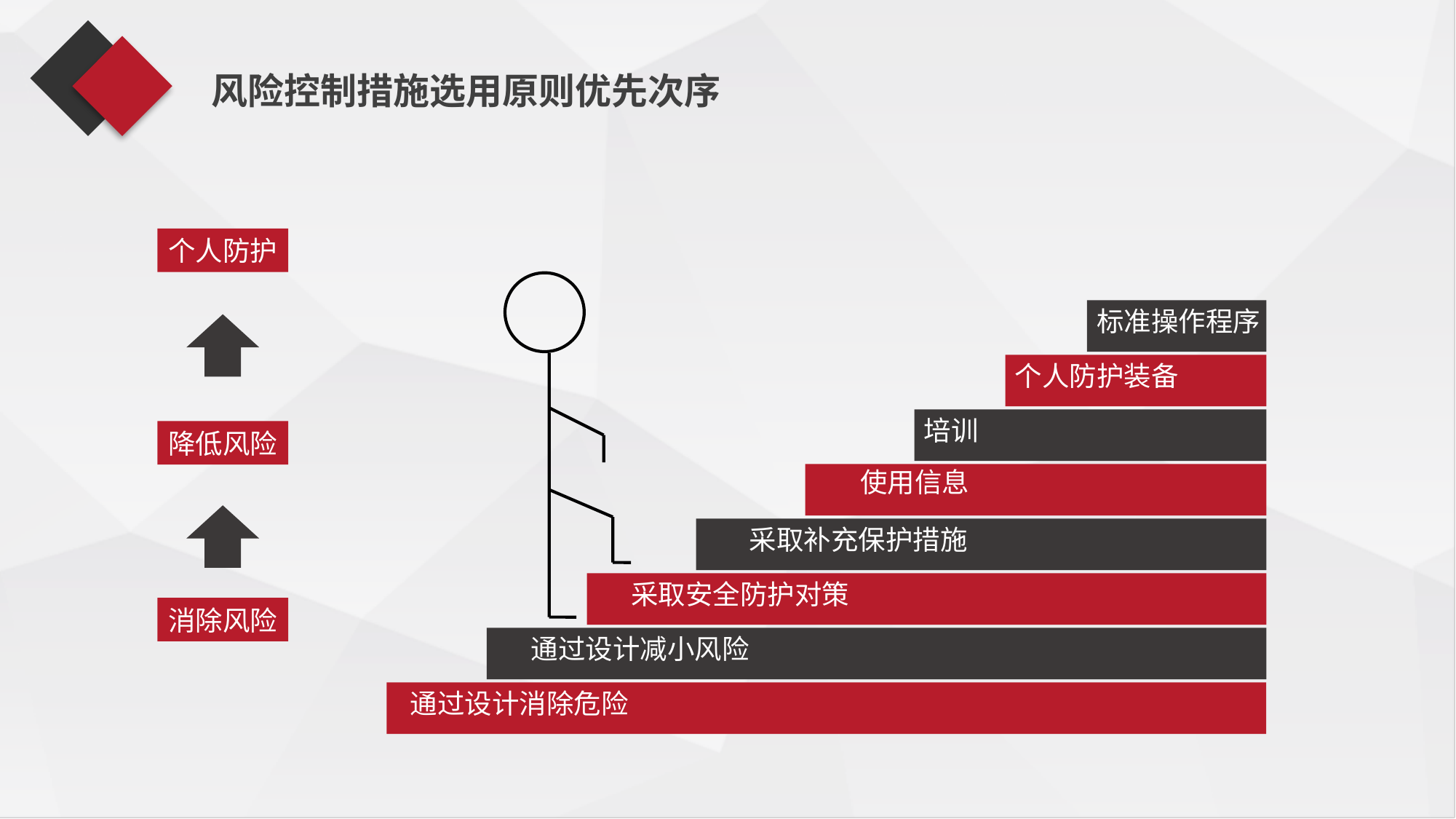

风险控制措施选用原则优先次序
个人防护

标准操作程序

个人防护装备

培训

降低风险
使用信息

采取补充保护措施

采取安全防护对策

消除风险
通过设计减小风险

通过设计消除危险